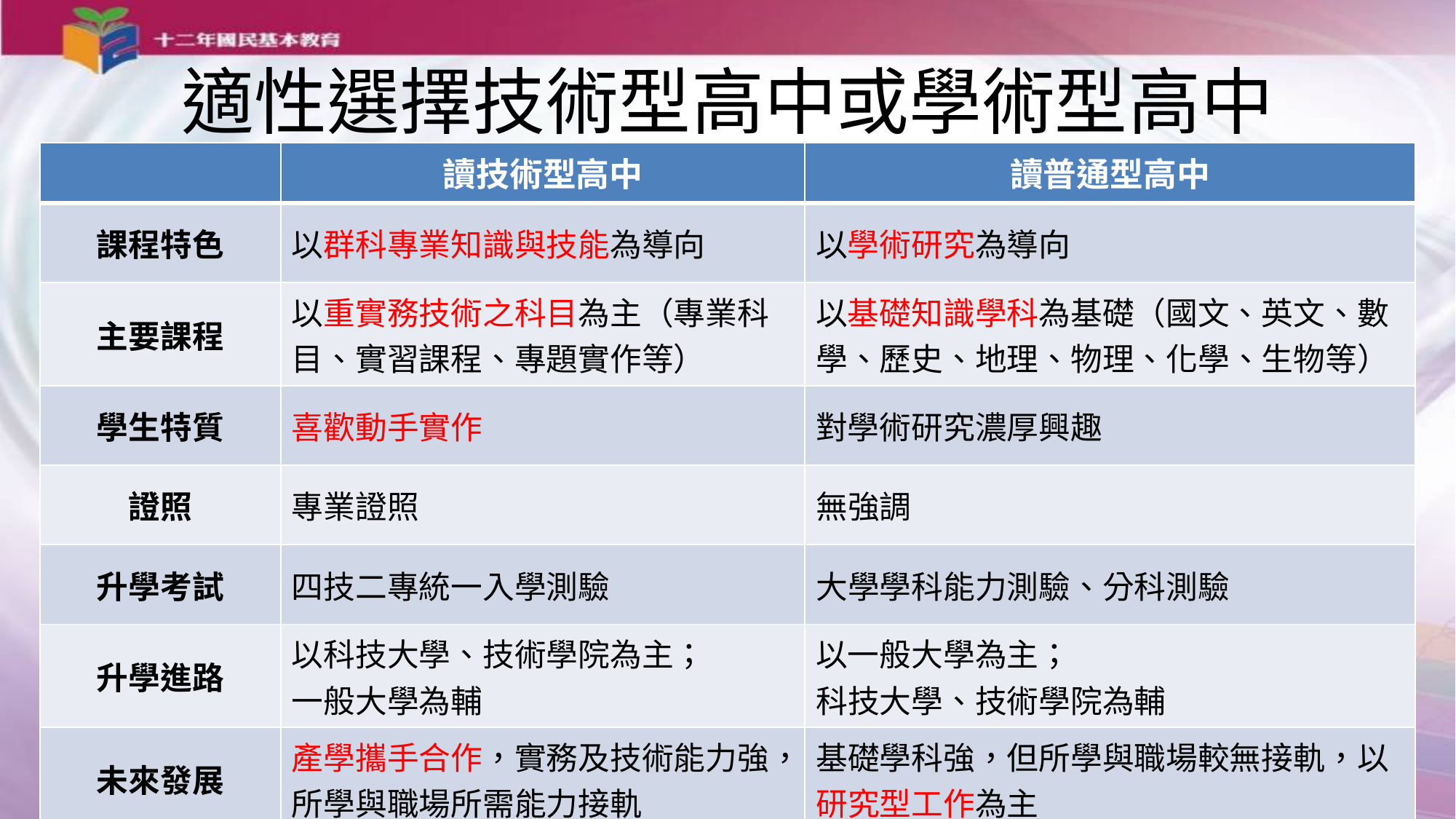

適性選擇技術型高中或學術型高中
|  | 讀技術型高中 | 讀普通型高中 |
| --- | --- | --- |
| 課程特色 | 以群科專業知識與技能為導向 | 以學術研究為導向 |
| 主要課程 | 以重實務技術之科目為主（專業科目、實習課程、專題實作等） | 以基礎知識學科為基礎（國文、英文、數學、歷史、地理、物理、化學、生物等） |
| 學生特質 | 喜歡動手實作 | 對學術研究濃厚興趣 |
| 證照 | 專業證照 | 無強調 |
| 升學考試 | 四技二專統一入學測驗 | 大學學科能力測驗、分科測驗 |
| 升學進路 | 以科技大學、技術學院為主； 一般大學為輔 | 以一般大學為主； 科技大學、技術學院為輔 |
| 未來發展 | 產學攜手合作，實務及技術能力強，所學與職場所需能力接軌 | 基礎學科強，但所學與職場較無接軌，以研究型工作為主 |